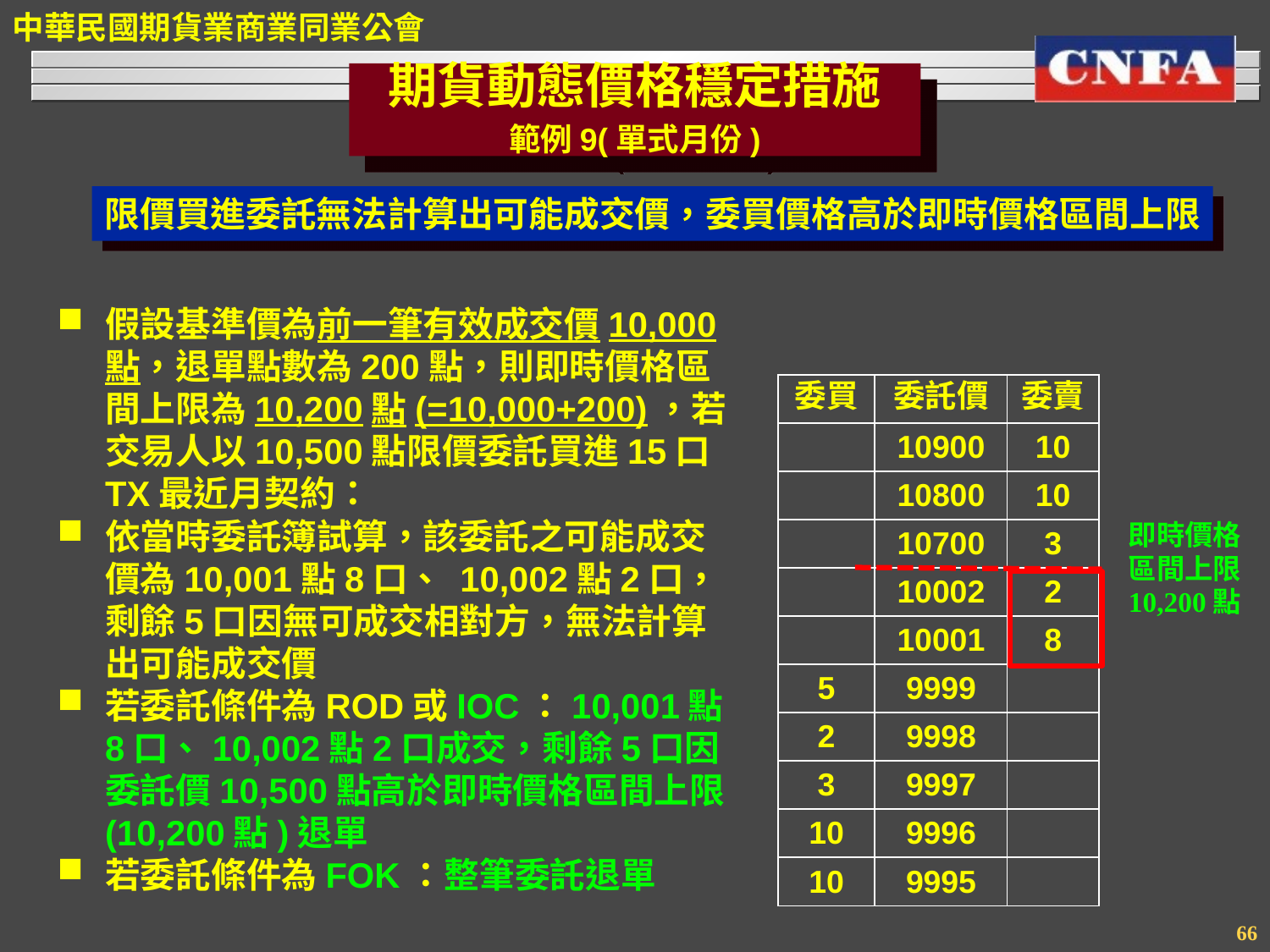

期貨動態價格穩定措施
範例9(單式月份)
限價買進委託無法計算出可能成交價，委買價格高於即時價格區間上限
假設基準價為前一筆有效成交價10,000點，退單點數為200點，則即時價格區間上限為10,200點(=10,000+200)，若交易人以10,500點限價委託買進15口TX最近月契約：
依當時委託簿試算，該委託之可能成交價為10,001點8口、 10,002點2口，剩餘5口因無可成交相對方，無法計算出可能成交價
若委託條件為ROD或IOC：10,001點8口、10,002點2口成交，剩餘5口因委託價10,500點高於即時價格區間上限(10,200點)退單
若委託條件為FOK：整筆委託退單
| 委買 | 委託價 | 委賣 |
| --- | --- | --- |
|  | 10900 | 10 |
|  | 10800 | 10 |
|  | 10700 | 3 |
|  | 10002 | 2 |
|  | 10001 | 8 |
| 5 | 9999 |  |
| 2 | 9998 |  |
| 3 | 9997 |  |
| 10 | 9996 |  |
| 10 | 9995 |  |
即時價格區間上限10,200點